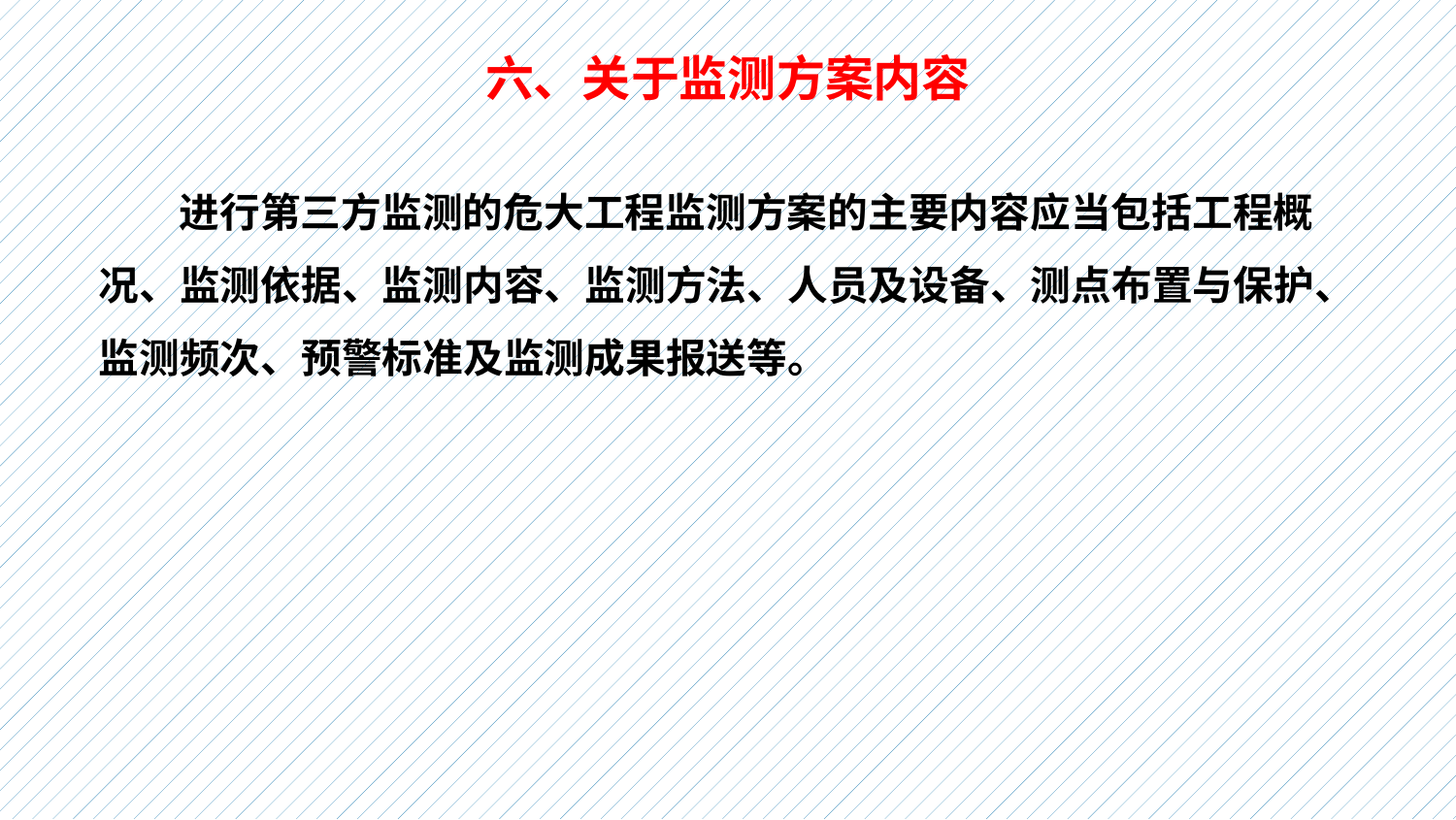

# 六、关于监测方案内容
        进行第三方监测的危大工程监测方案的主要内容应当包括工程概况、监测依据、监测内容、监测方法、人员及设备、测点布置与保护、监测频次、预警标准及监测成果报送等。